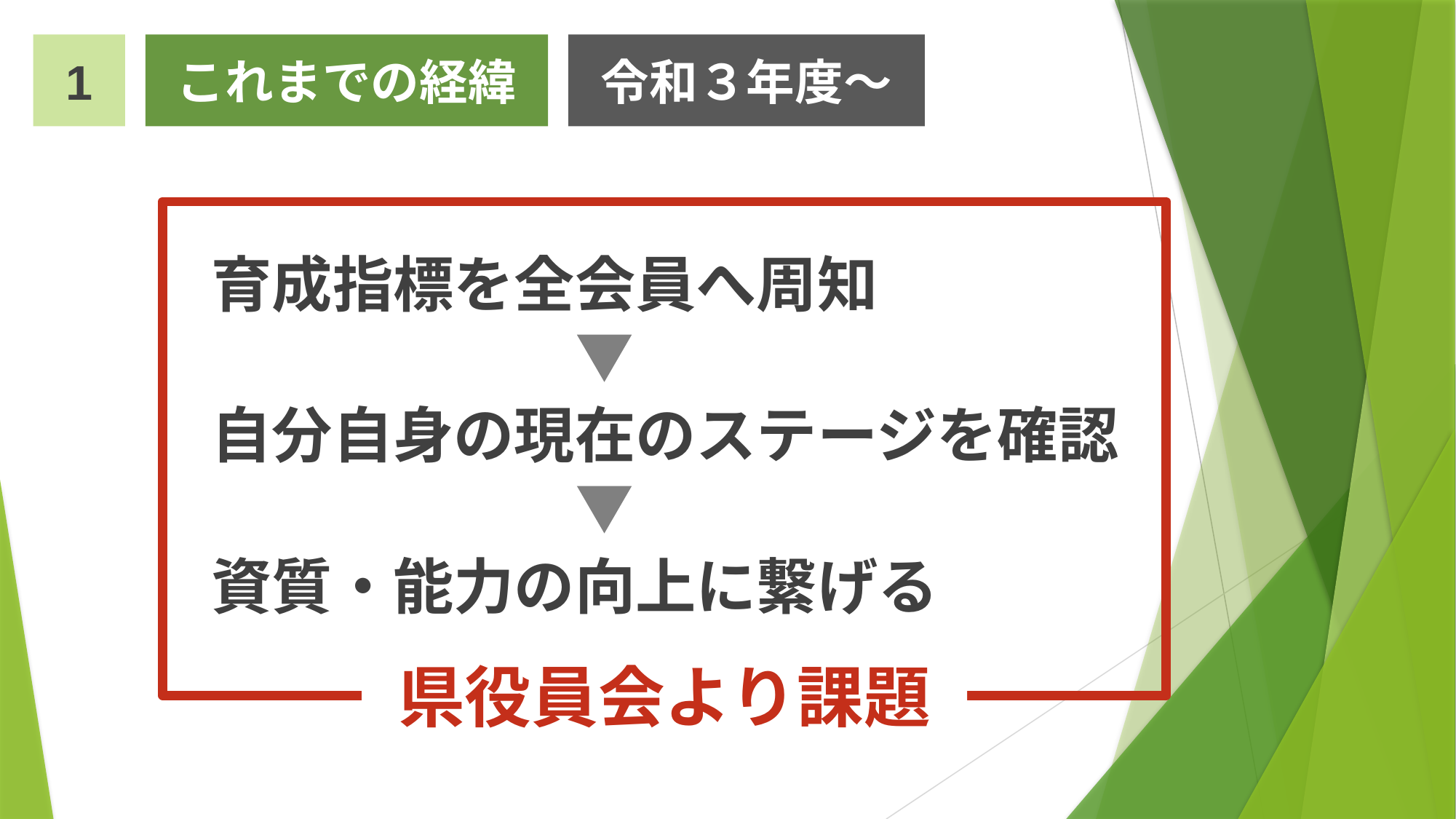

令和３年度～
1
これまでの経緯

育成指標を全会員へ周知

自分自身の現在のステージを確認

資質・能力の向上に繋げる
県役員会より課題